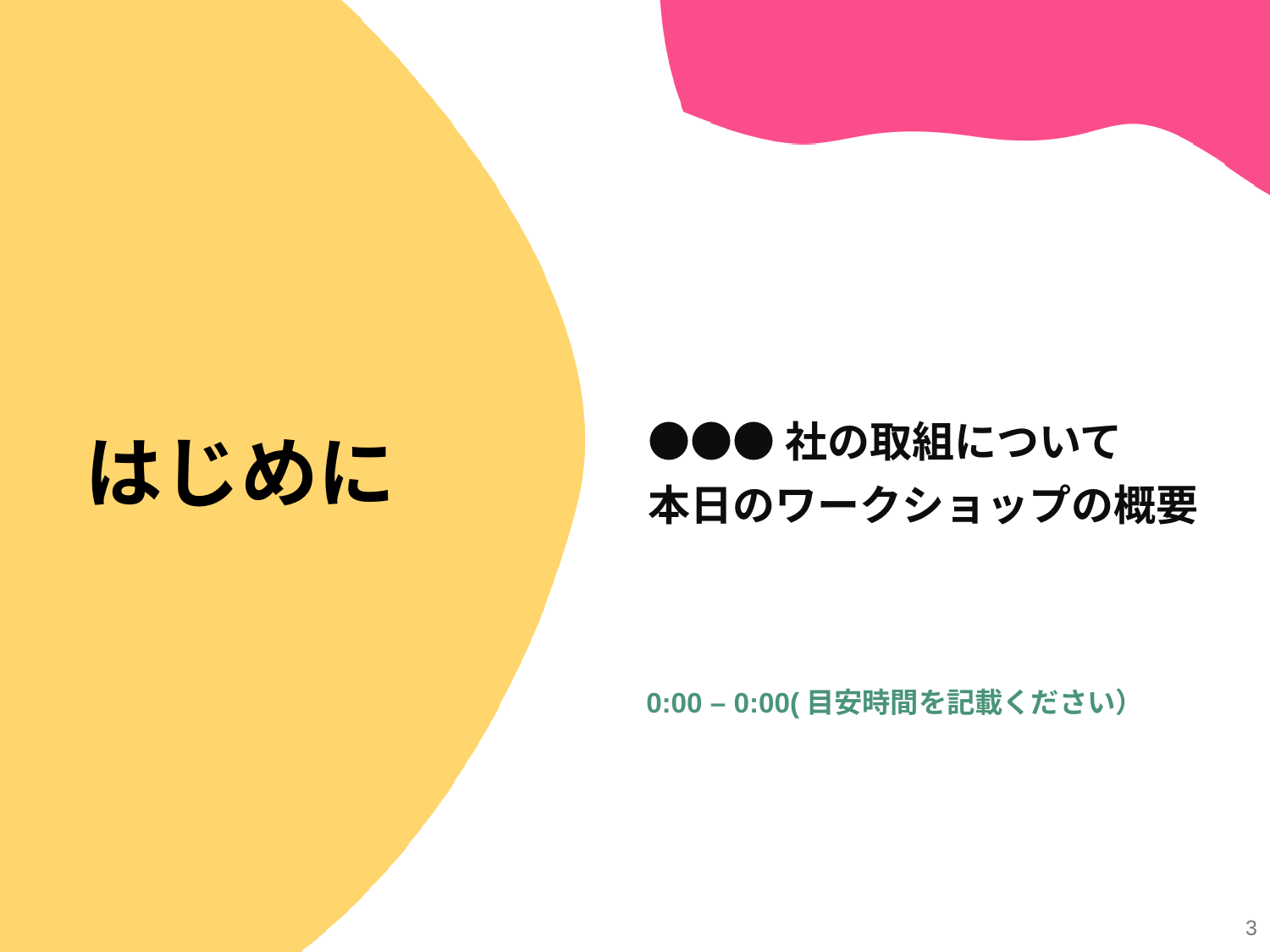

# はじめに
●●●社の取組について
本日のワークショップの概要
0:00 – 0:00(目安時間を記載ください）
3